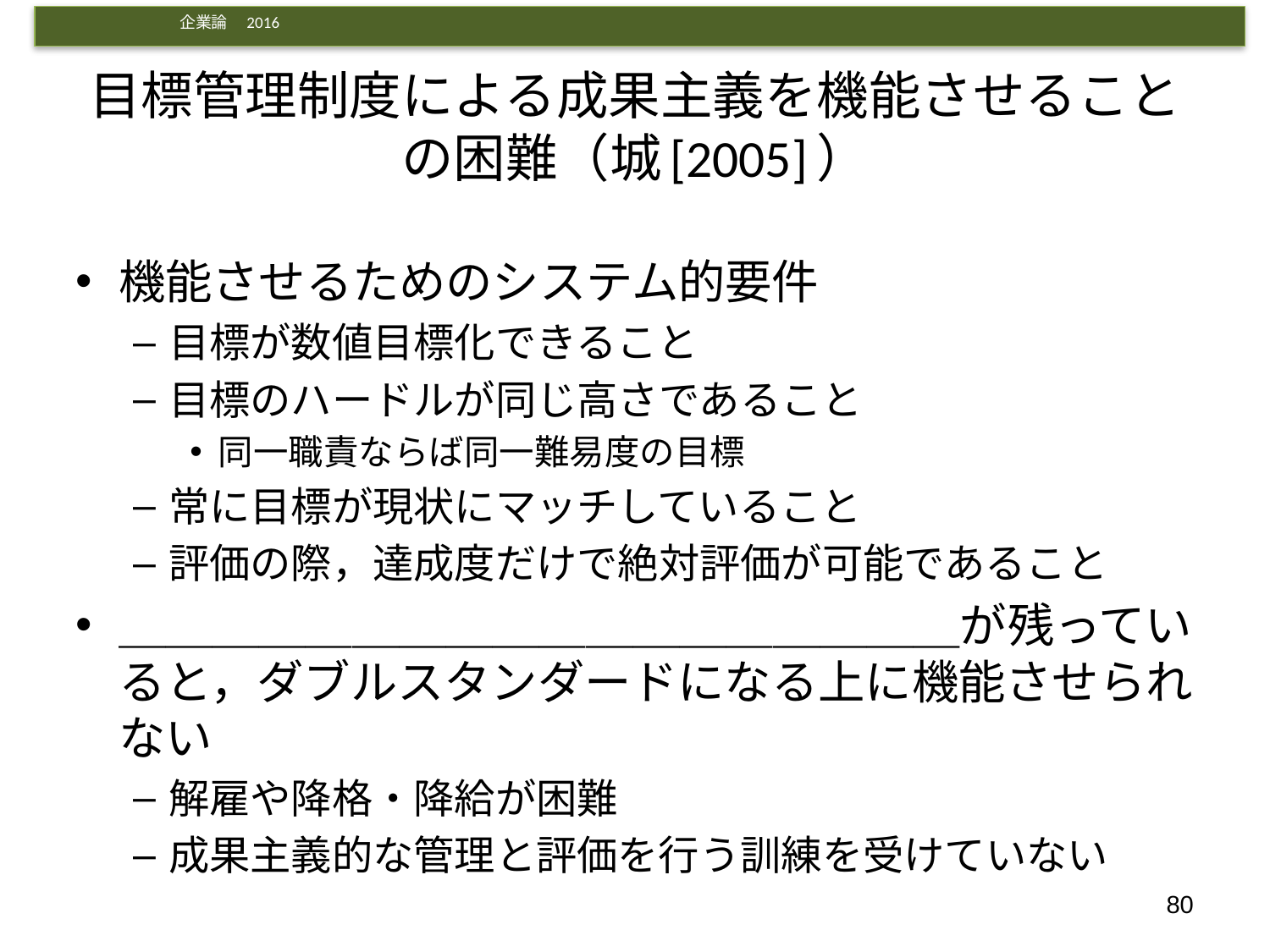

# 目標管理制度による成果主義を機能させることの困難（城[2005]）
機能させるためのシステム的要件
目標が数値目標化できること
目標のハードルが同じ高さであること
同一職責ならば同一難易度の目標
常に目標が現状にマッチしていること
評価の際，達成度だけで絶対評価が可能であること
＿＿＿＿＿＿＿＿＿＿＿＿＿＿＿＿＿＿が残っていると，ダブルスタンダードになる上に機能させられない
解雇や降格・降給が困難
成果主義的な管理と評価を行う訓練を受けていない

80